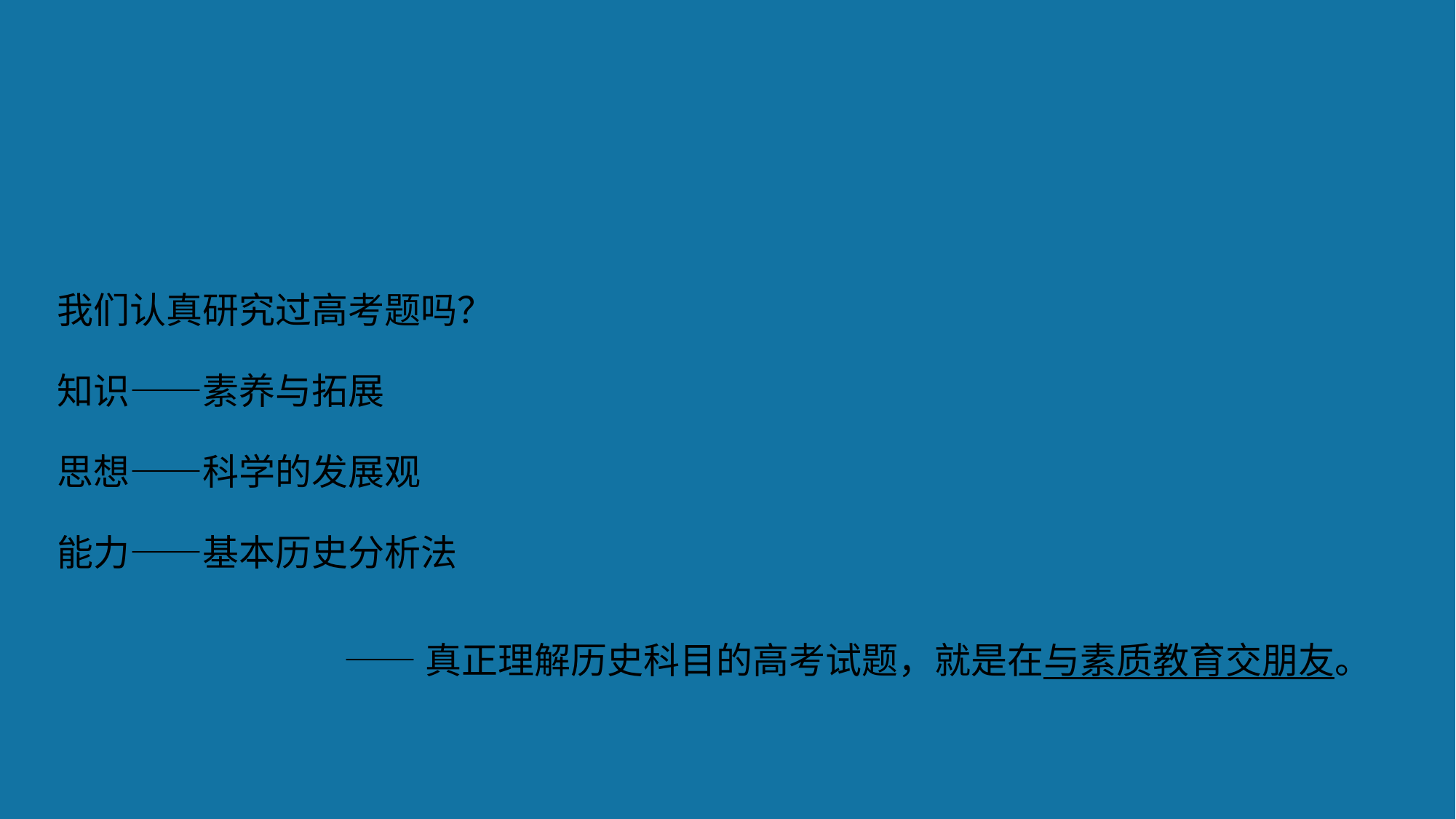

问题：效率在哪里？

应试教育
我们认真研究过高考题吗？
知识——素养与拓展
思想——科学的发展观
能力——基本历史分析法

——真正理解历史科目的高考试题，就是在与素质教育交朋友。